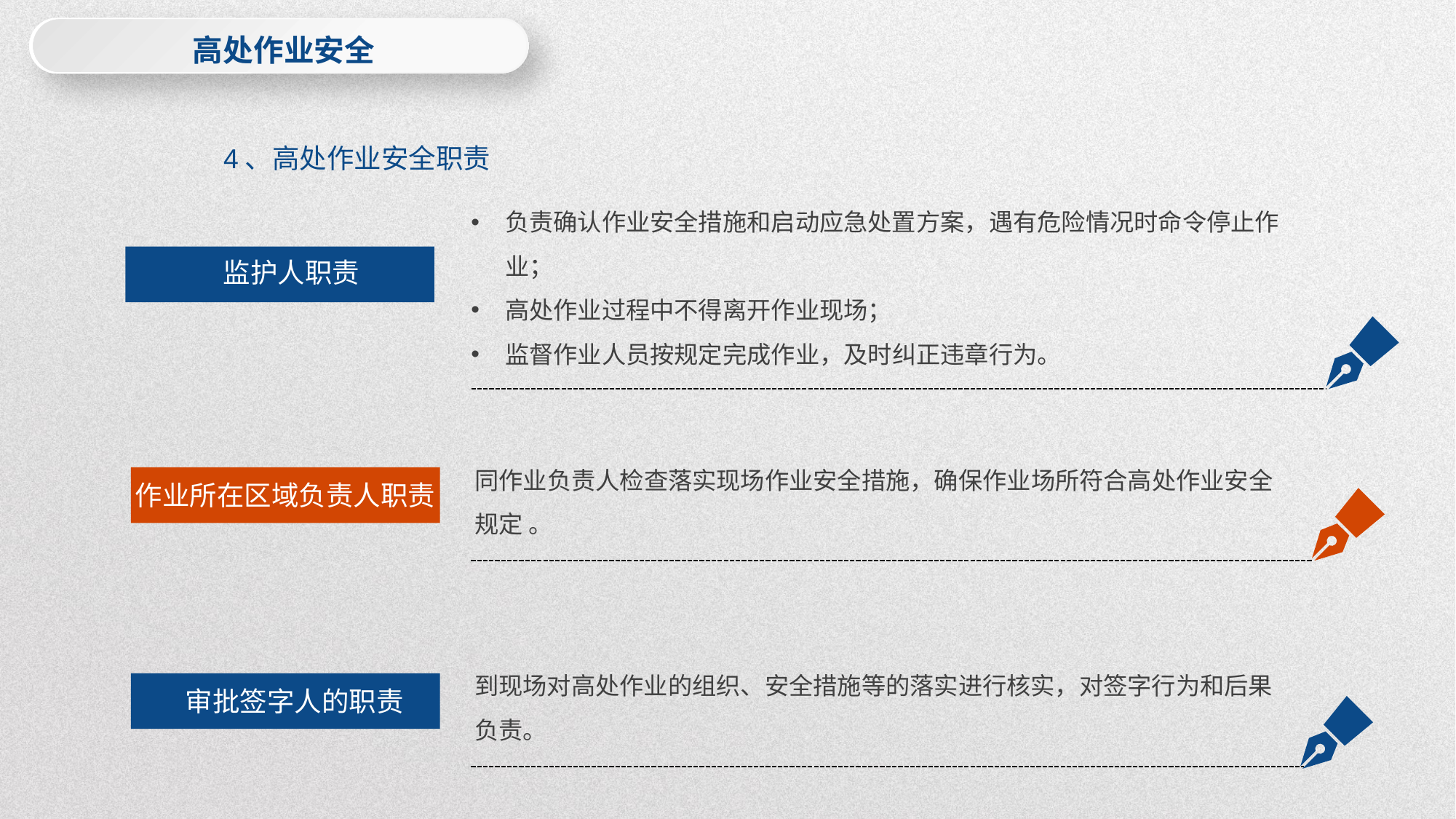

高处作业安全

 4、高处作业安全职责
负责确认作业安全措施和启动应急处置方案，遇有危险情况时命令停止作业；
高处作业过程中不得离开作业现场；
监督作业人员按规定完成作业，及时纠正违章行为。

监护人职责

同作业负责人检查落实现场作业安全措施，确保作业场所符合高处作业安全规定 。

作业所在区域负责人职责

到现场对高处作业的组织、安全措施等的落实进行核实，对签字行为和后果负责。

审批签字人的职责